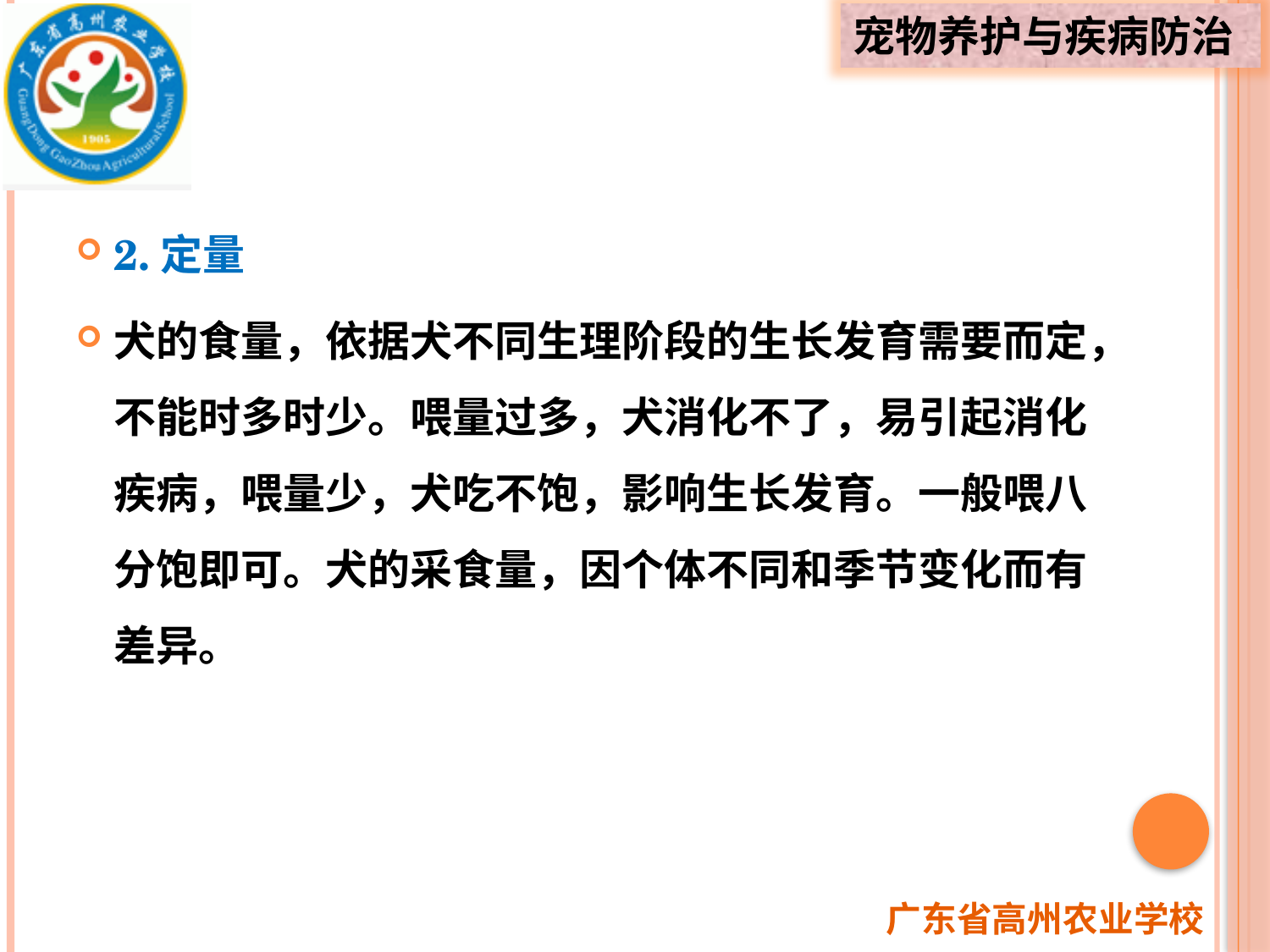

2.定量
犬的食量，依据犬不同生理阶段的生长发育需要而定，不能时多时少。喂量过多，犬消化不了，易引起消化疾病，喂量少，犬吃不饱，影响生长发育。一般喂八分饱即可。犬的采食量，因个体不同和季节变化而有差异。